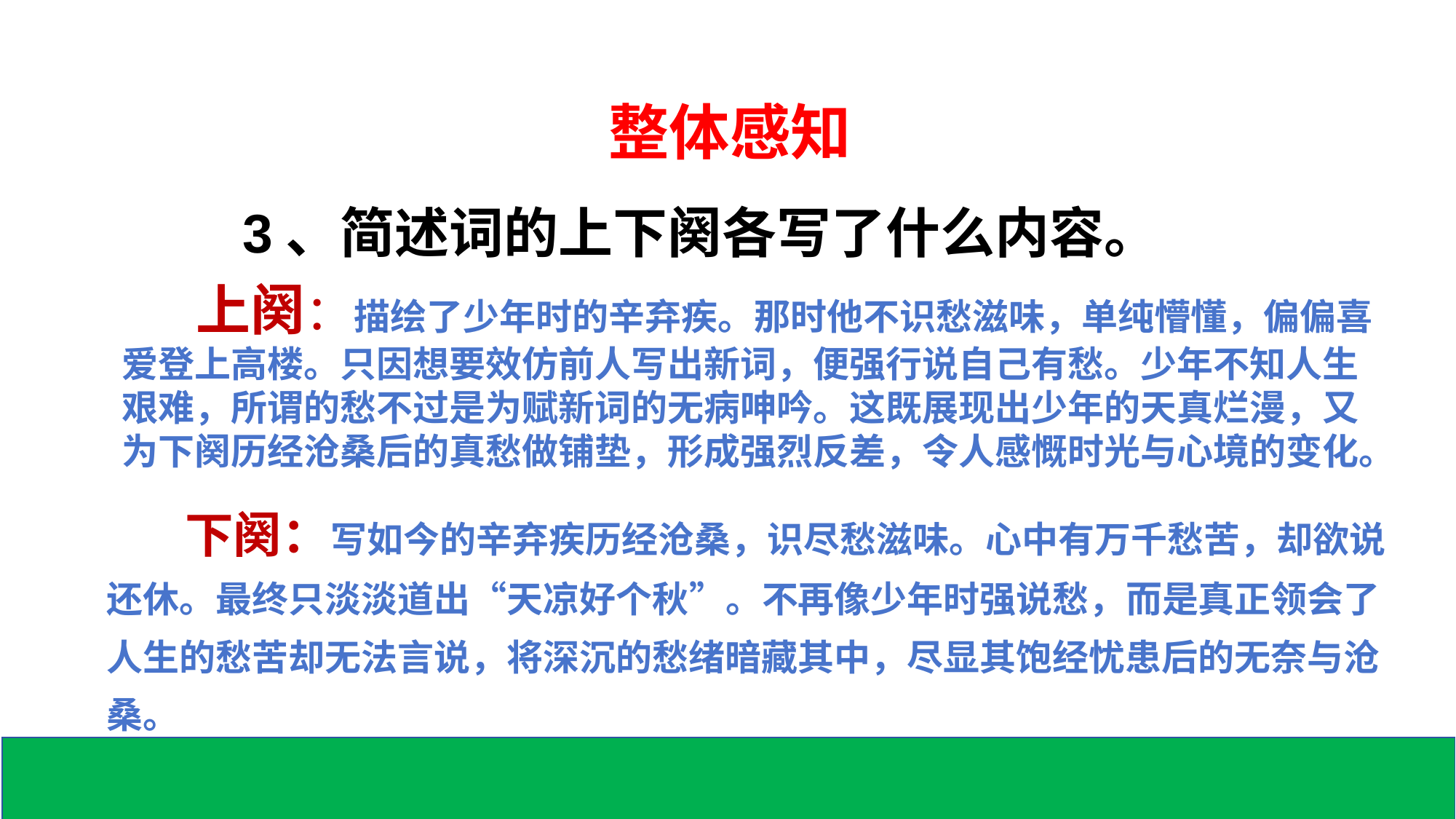

整体感知
        3、简述词的上下阕各写了什么内容。
        上阕：描绘了少年时的辛弃疾。那时他不识愁滋味，单纯懵懂，偏偏喜爱登上高楼。只因想要效仿前人写出新词，便强行说自己有愁。少年不知人生艰难，所谓的愁不过是为赋新词的无病呻吟。这既展现出少年的天真烂漫，又为下阕历经沧桑后的真愁做铺垫，形成强烈反差，令人感慨时光与心境的变化。
      下阕：写如今的辛弃疾历经沧桑，识尽愁滋味。心中有万千愁苦，却欲说还休。最终只淡淡道出“天凉好个秋”。不再像少年时强说愁，而是真正领会了人生的愁苦却无法言说，将深沉的愁绪暗藏其中，尽显其饱经忧患后的无奈与沧桑。